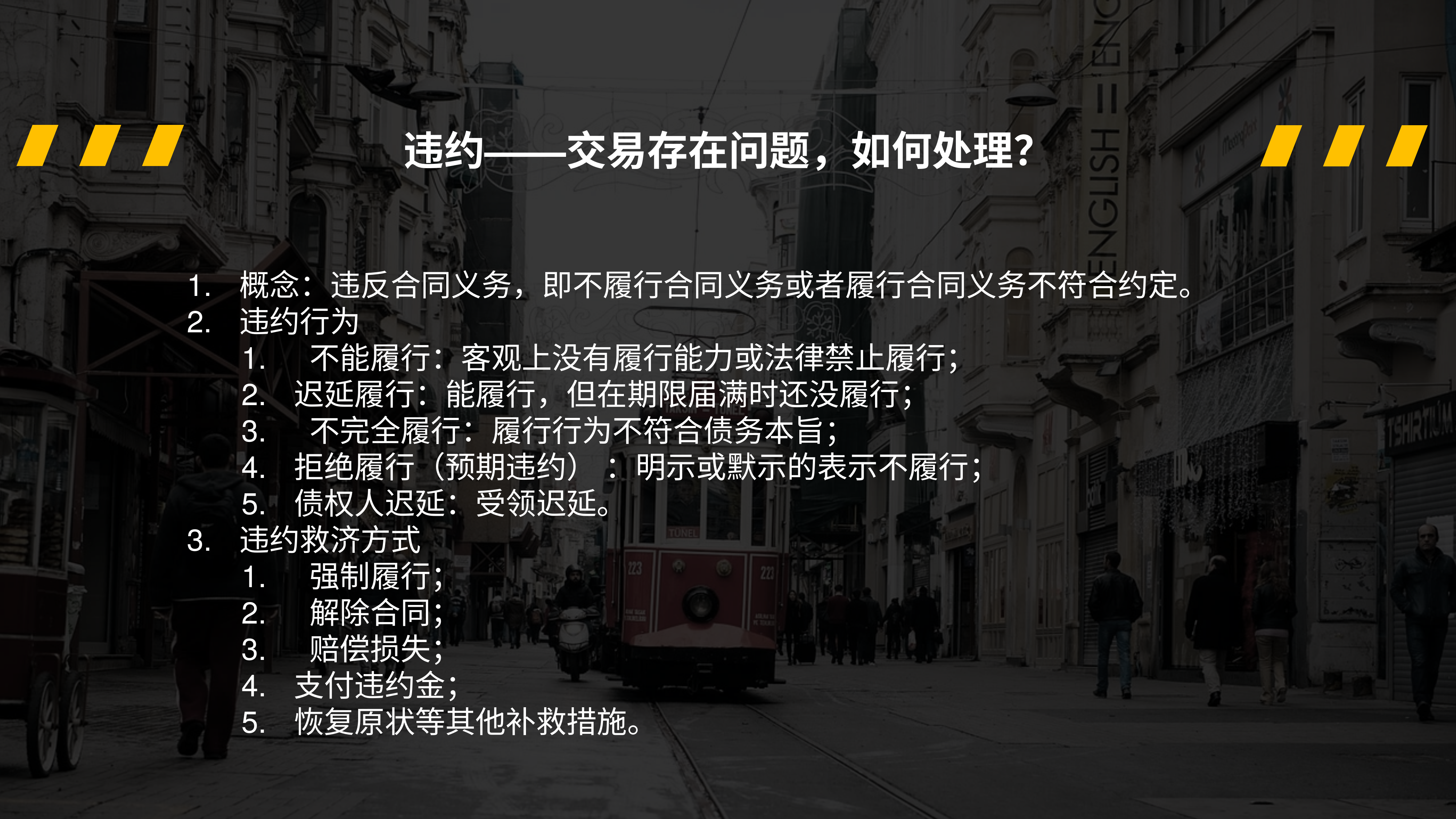

# 违约——交易存在问题，如何处理？

概念：违反合同义务，即不履行合同义务或者履行合同义务不符合约定。
违约行为
 不能履行：客观上没有履行能力或法律禁止履行；
迟延履行：能履行，但在期限届满时还没履行；
 不完全履行：履行行为不符合债务本旨；
拒绝履行（预期违约） ：明示或默示的表示不履行；
债权人迟延：受领迟延。
违约救济方式
 强制履行；
 解除合同；
 赔偿损失；
支付违约金；
恢复原状等其他补救措施。